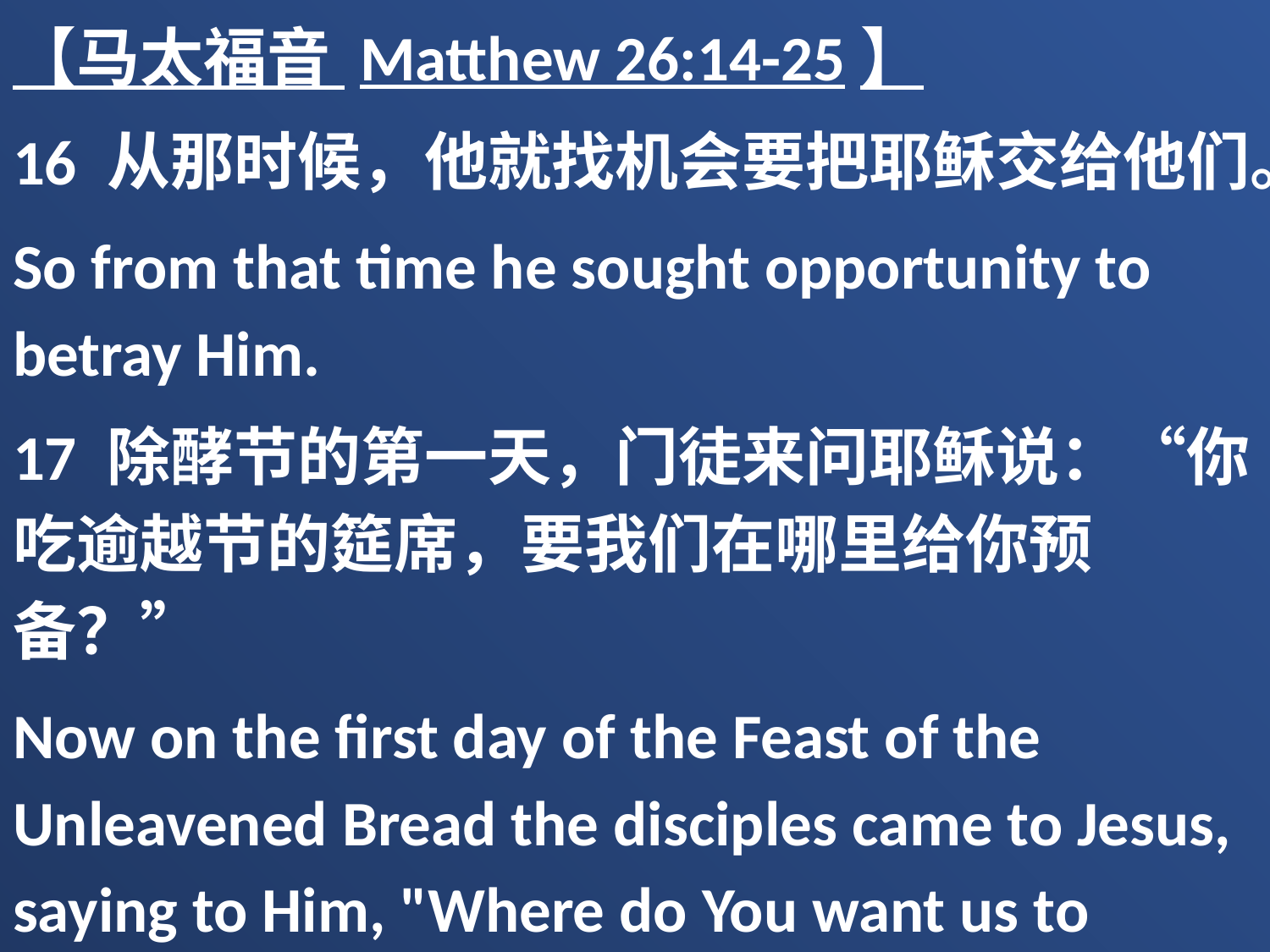

【马太福音 Matthew 26:14-25】
16 从那时候，他就找机会要把耶稣交给他们。
So from that time he sought opportunity to betray Him.
17 除酵节的第一天，门徒来问耶稣说：“你吃逾越节的筵席，要我们在哪里给你预备？”
Now on the first day of the Feast of the Unleavened Bread the disciples came to Jesus, saying to Him, "Where do You want us to prepare for You to eat the Passover?"